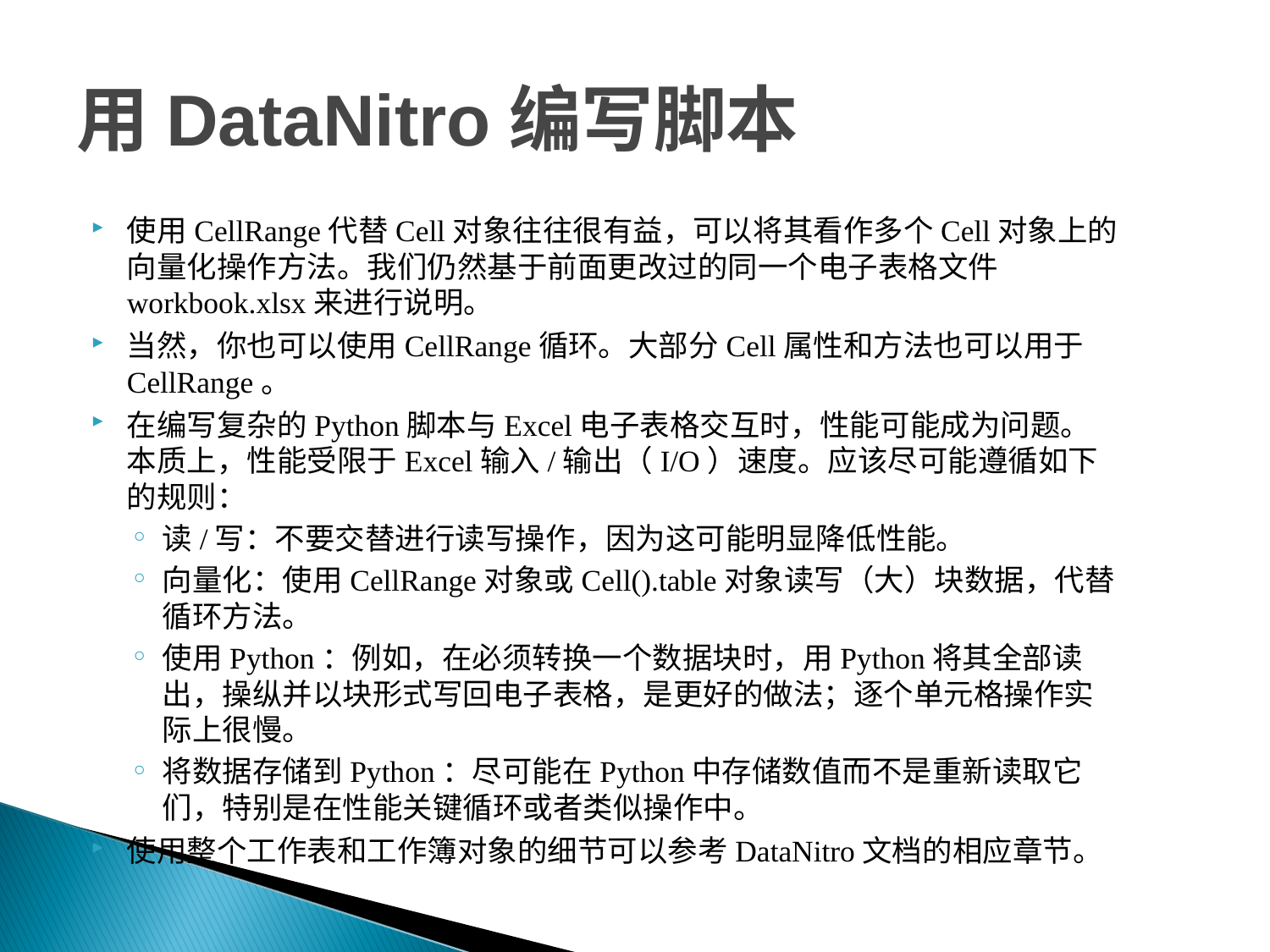

# 用DataNitro编写脚本
使用CellRange代替Cell对象往往很有益，可以将其看作多个Cell对象上的向量化操作方法。我们仍然基于前面更改过的同一个电子表格文件workbook.xlsx来进行说明。
当然，你也可以使用CellRange循环。大部分Cell属性和方法也可以用于CellRange。
在编写复杂的Python脚本与Excel电子表格交互时，性能可能成为问题。本质上，性能受限于Excel输入/输出（I/O）速度。应该尽可能遵循如下的规则：
读/写：不要交替进行读写操作，因为这可能明显降低性能。
向量化：使用CellRange对象或Cell().table对象读写（大）块数据，代替循环方法。
使用Python：例如，在必须转换一个数据块时，用Python将其全部读出，操纵并以块形式写回电子表格，是更好的做法；逐个单元格操作实际上很慢。
将数据存储到Python：尽可能在Python中存储数值而不是重新读取它们，特别是在性能关键循环或者类似操作中。
使用整个工作表和工作簿对象的细节可以参考DataNitro文档的相应章节。